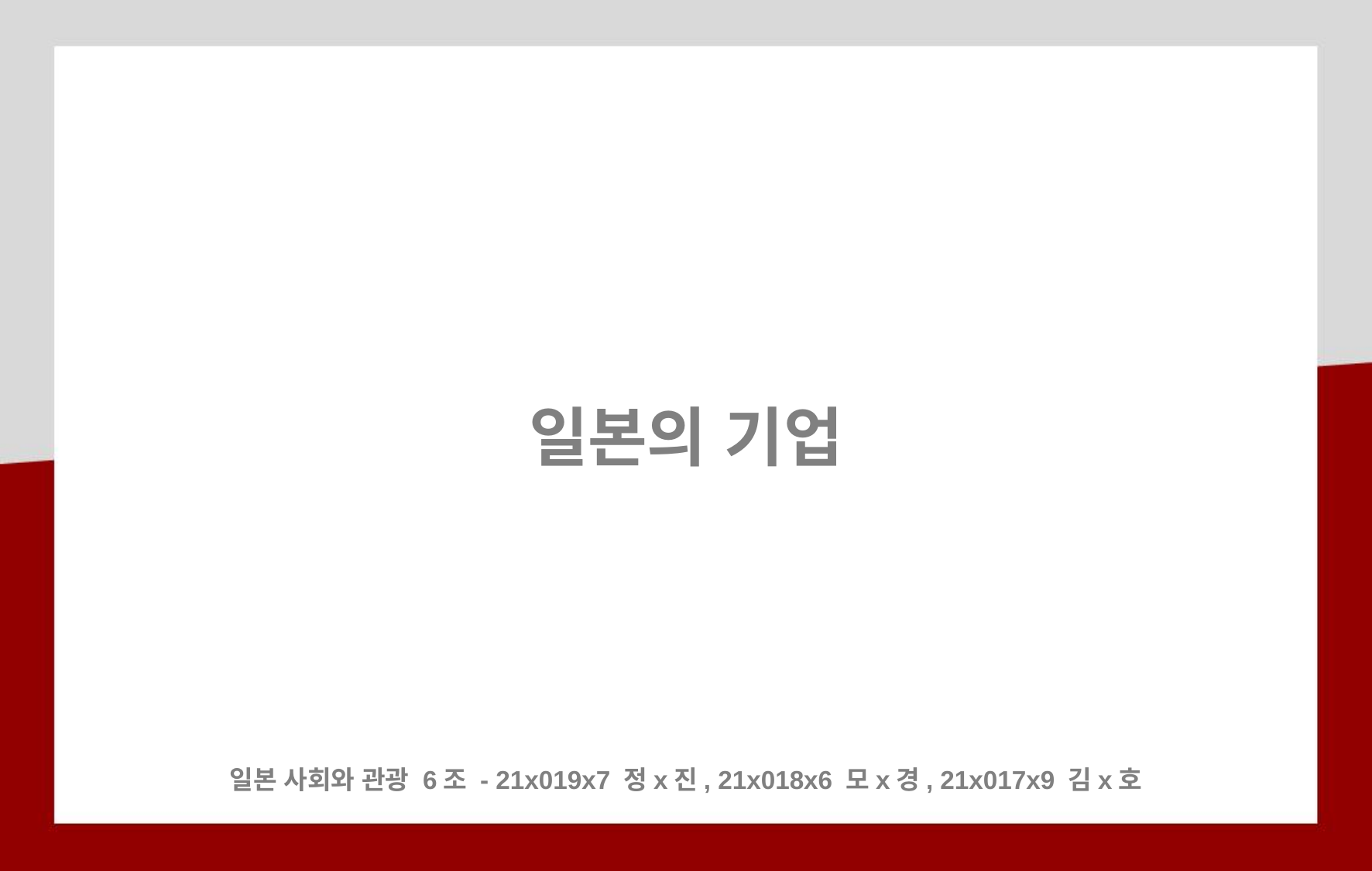

일본의 기업
일본 사회와 관광 6조 - 21x019x7 정x진, 21x018x6 모x경, 21x017x9 김x호